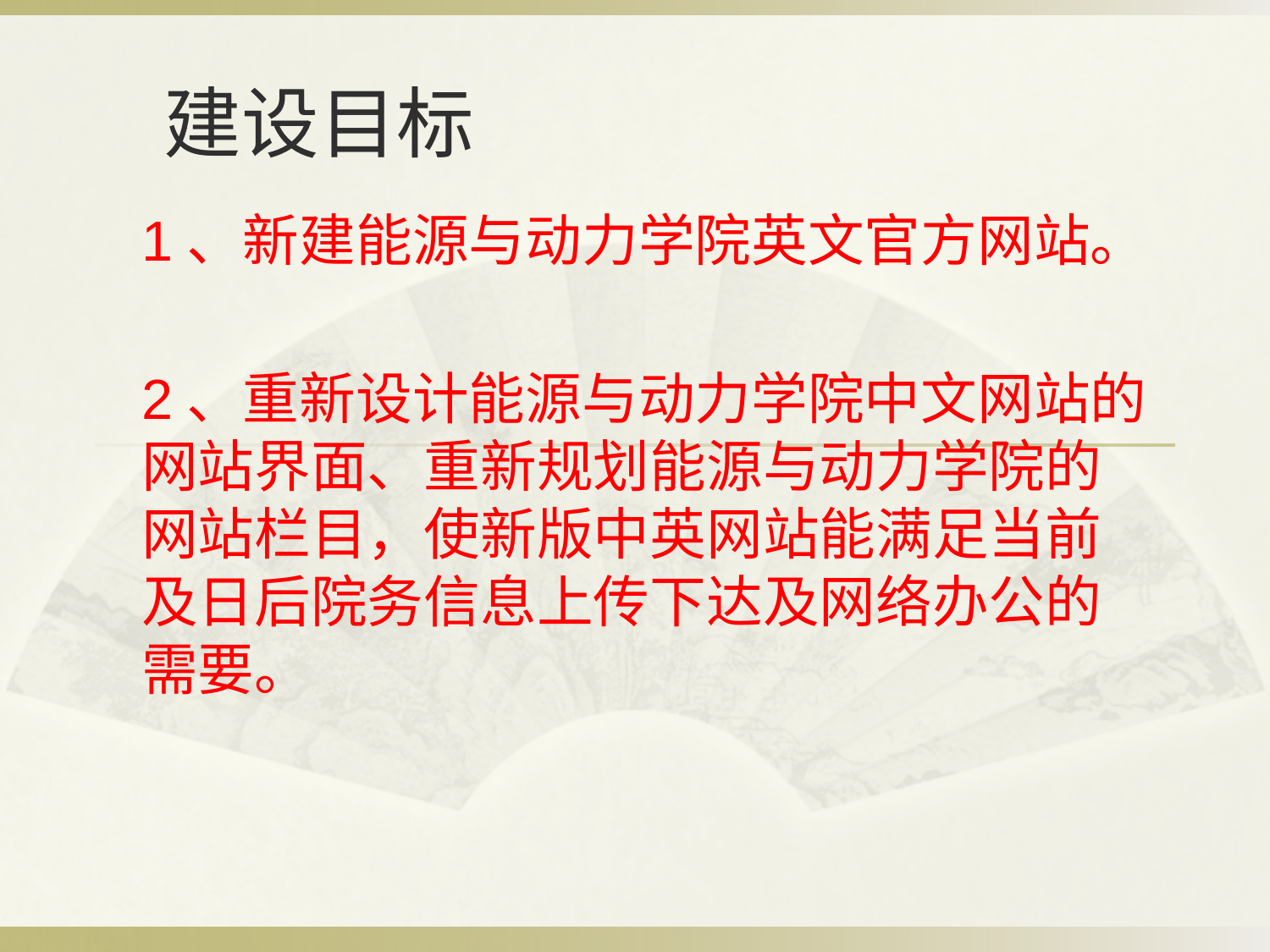

# 建设目标
1、新建能源与动力学院英文官方网站。

2、重新设计能源与动力学院中文网站的网站界面、重新规划能源与动力学院的网站栏目，使新版中英网站能满足当前及日后院务信息上传下达及网络办公的需要。